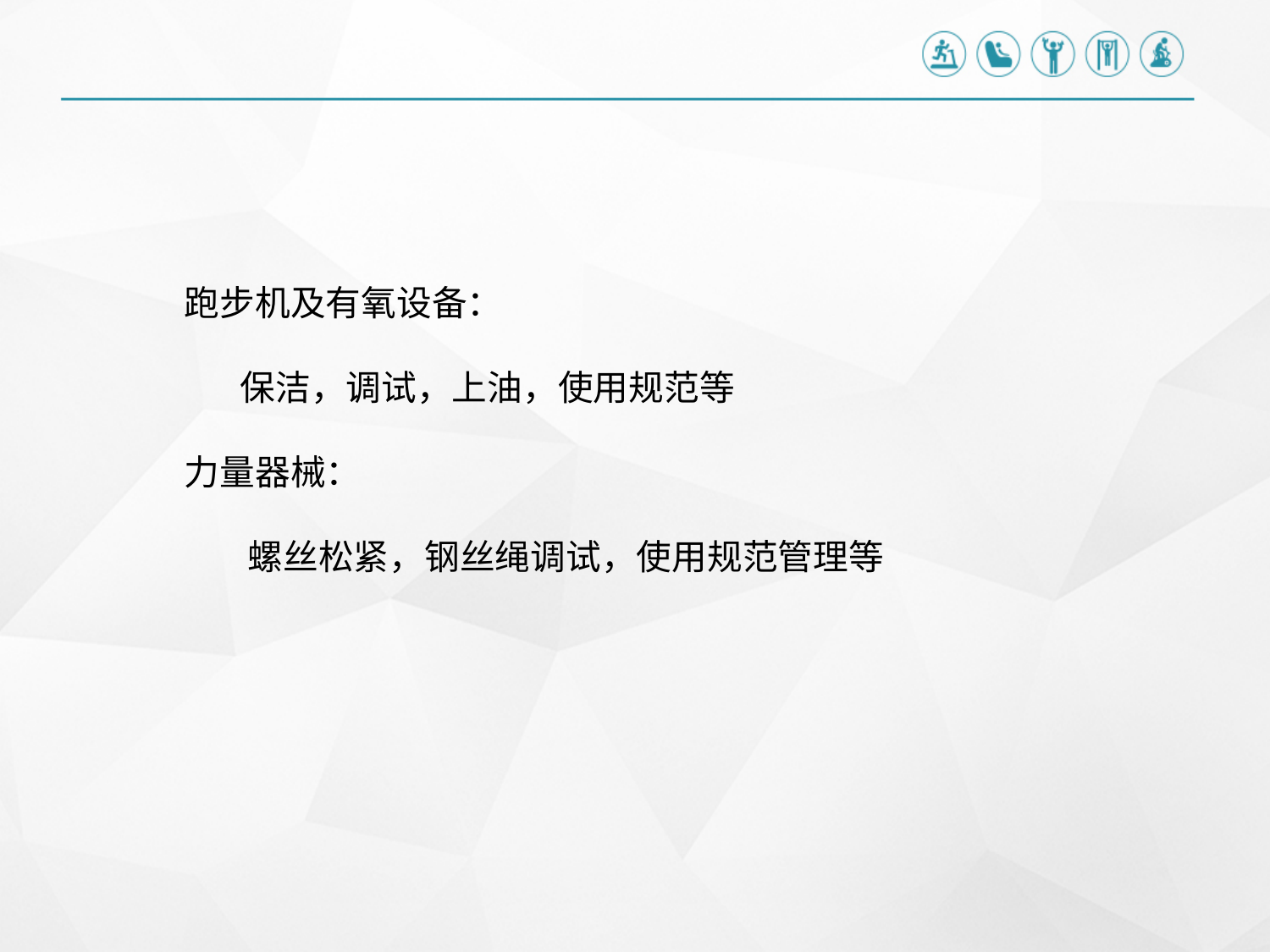

跑步机及有氧设备：

      保洁，调试，上油，使用规范等

力量器械：

       螺丝松紧，钢丝绳调试，使用规范管理等